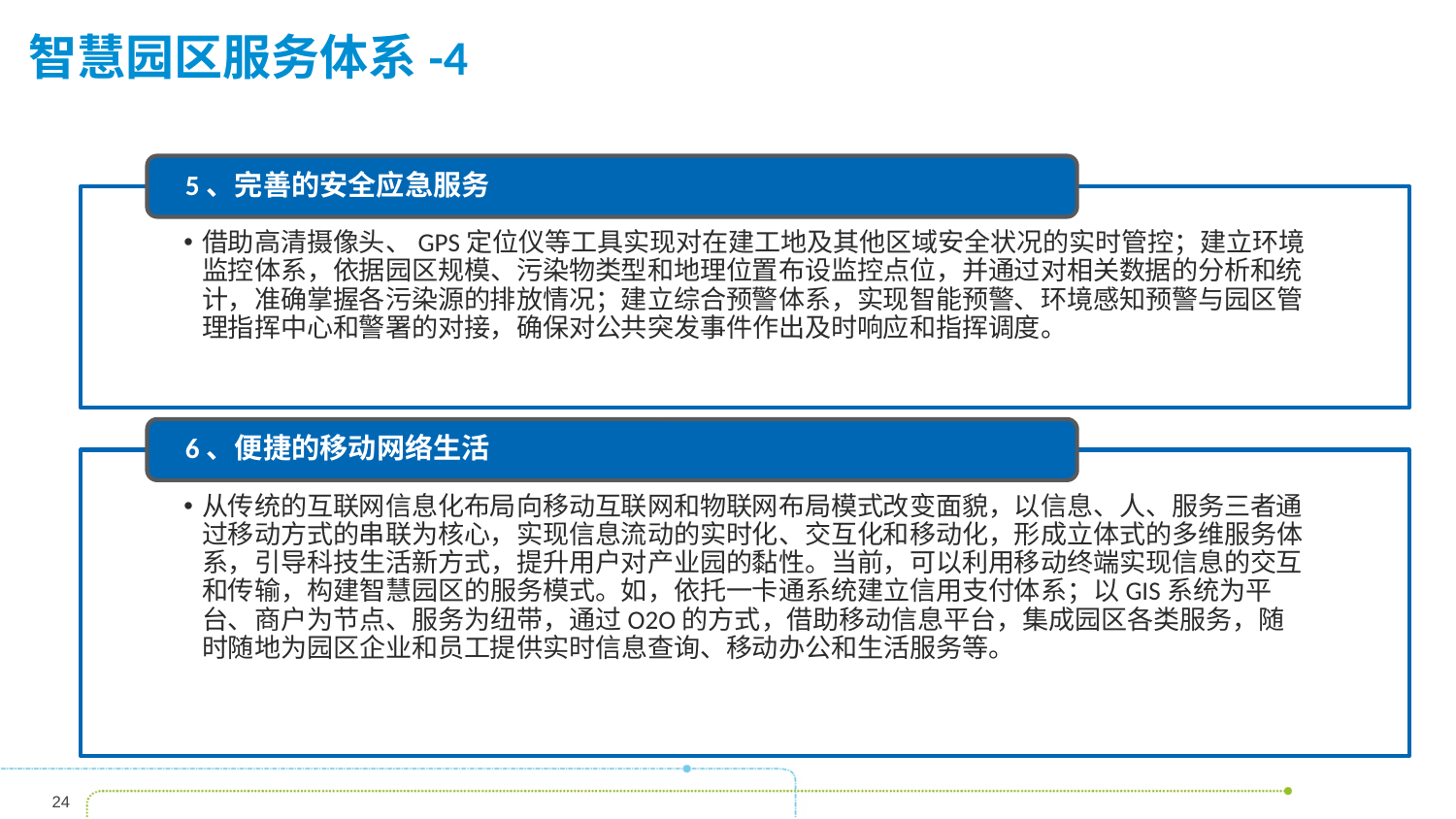

# 智慧园区服务体系-4
借助高清摄像头、GPS定位仪等工具实现对在建工地及其他区域安全状况的实时管控；建立环境监控体系，依据园区规模、污染物类型和地理位置布设监控点位，并通过对相关数据的分析和统计，准确掌握各污染源的排放情况；建立综合预警体系，实现智能预警、环境感知预警与园区管理指挥中心和警署的对接，确保对公共突发事件作出及时响应和指挥调度。
5、完善的安全应急服务
从传统的互联网信息化布局向移动互联网和物联网布局模式改变面貌，以信息、人、服务三者通过移动方式的串联为核心，实现信息流动的实时化、交互化和移动化，形成立体式的多维服务体系，引导科技生活新方式，提升用户对产业园的黏性。当前，可以利用移动终端实现信息的交互和传输，构建智慧园区的服务模式。如，依托一卡通系统建立信用支付体系；以GIS系统为平台、商户为节点、服务为纽带，通过O2O的方式，借助移动信息平台，集成园区各类服务，随时随地为园区企业和员工提供实时信息查询、移动办公和生活服务等。
6、便捷的移动网络生活